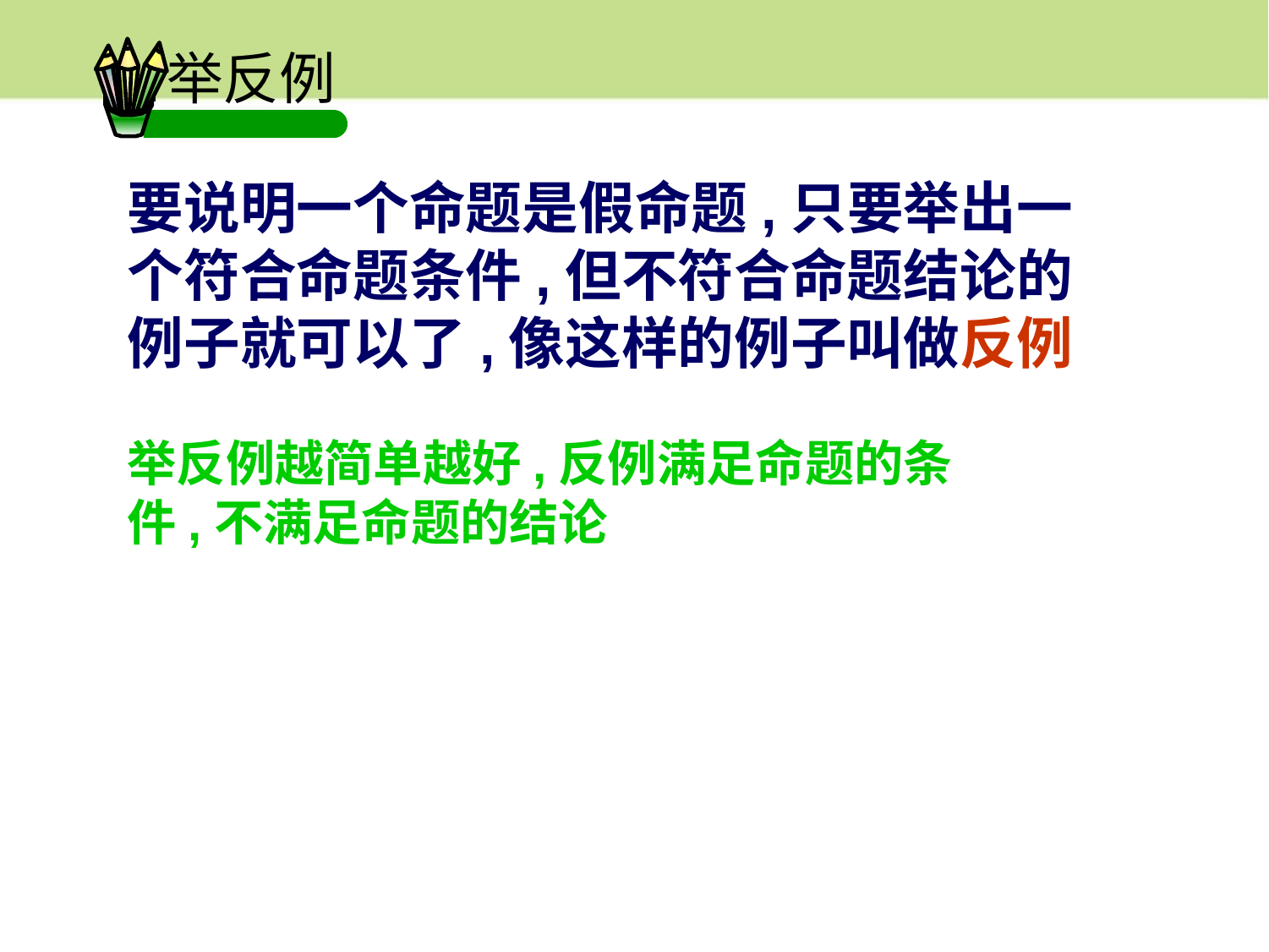

举反例

要说明一个命题是假命题,只要举出一个符合命题条件,但不符合命题结论的例子就可以了,像这样的例子叫做反例
举反例越简单越好,反例满足命题的条件,不满足命题的结论